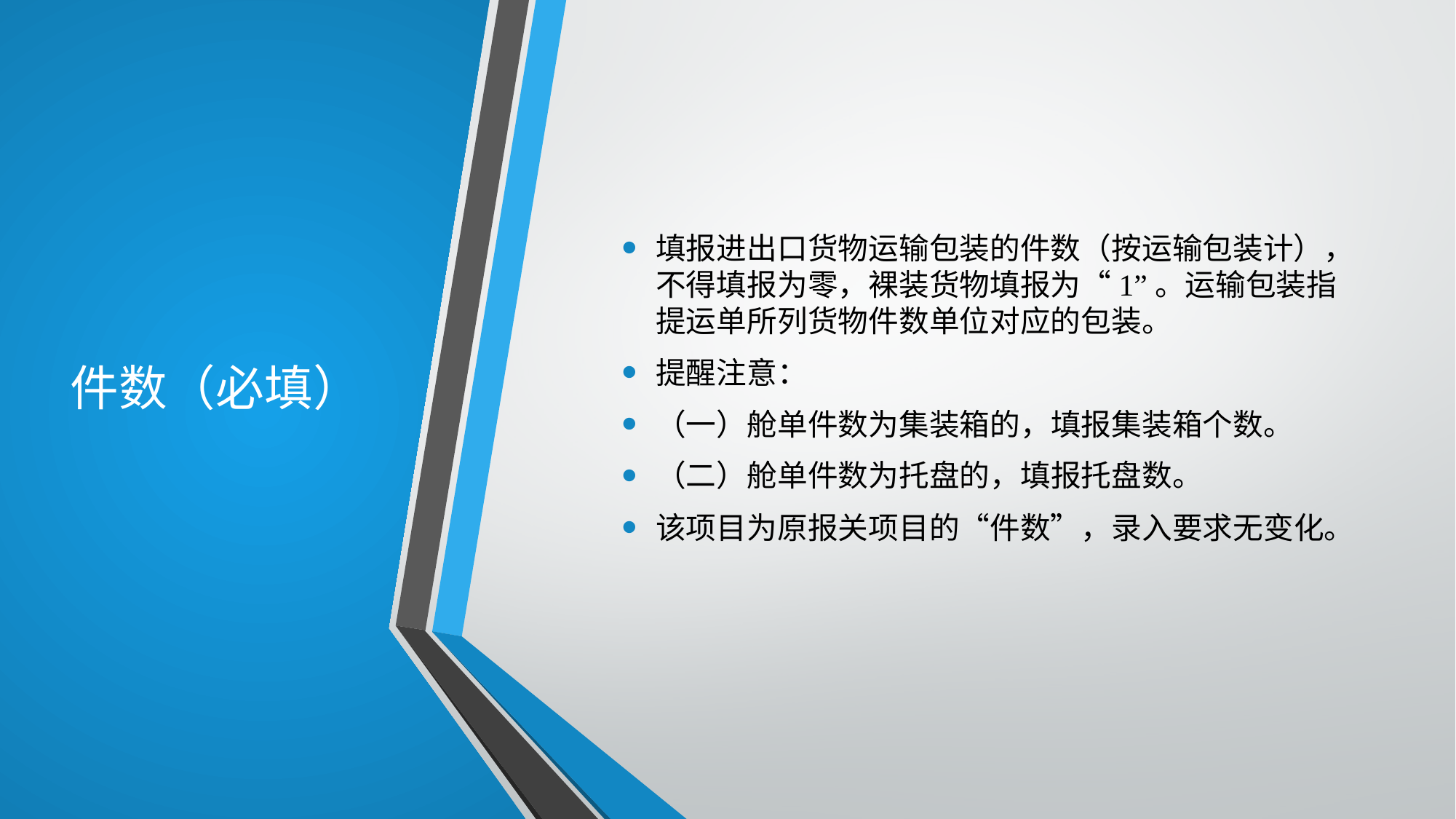

# 件数（必填）
填报进出口货物运输包装的件数（按运输包装计），不得填报为零，裸装货物填报为“1”。运输包装指提运单所列货物件数单位对应的包装。
提醒注意：
（一）舱单件数为集装箱的，填报集装箱个数。
（二）舱单件数为托盘的，填报托盘数。
该项目为原报关项目的“件数”，录入要求无变化。